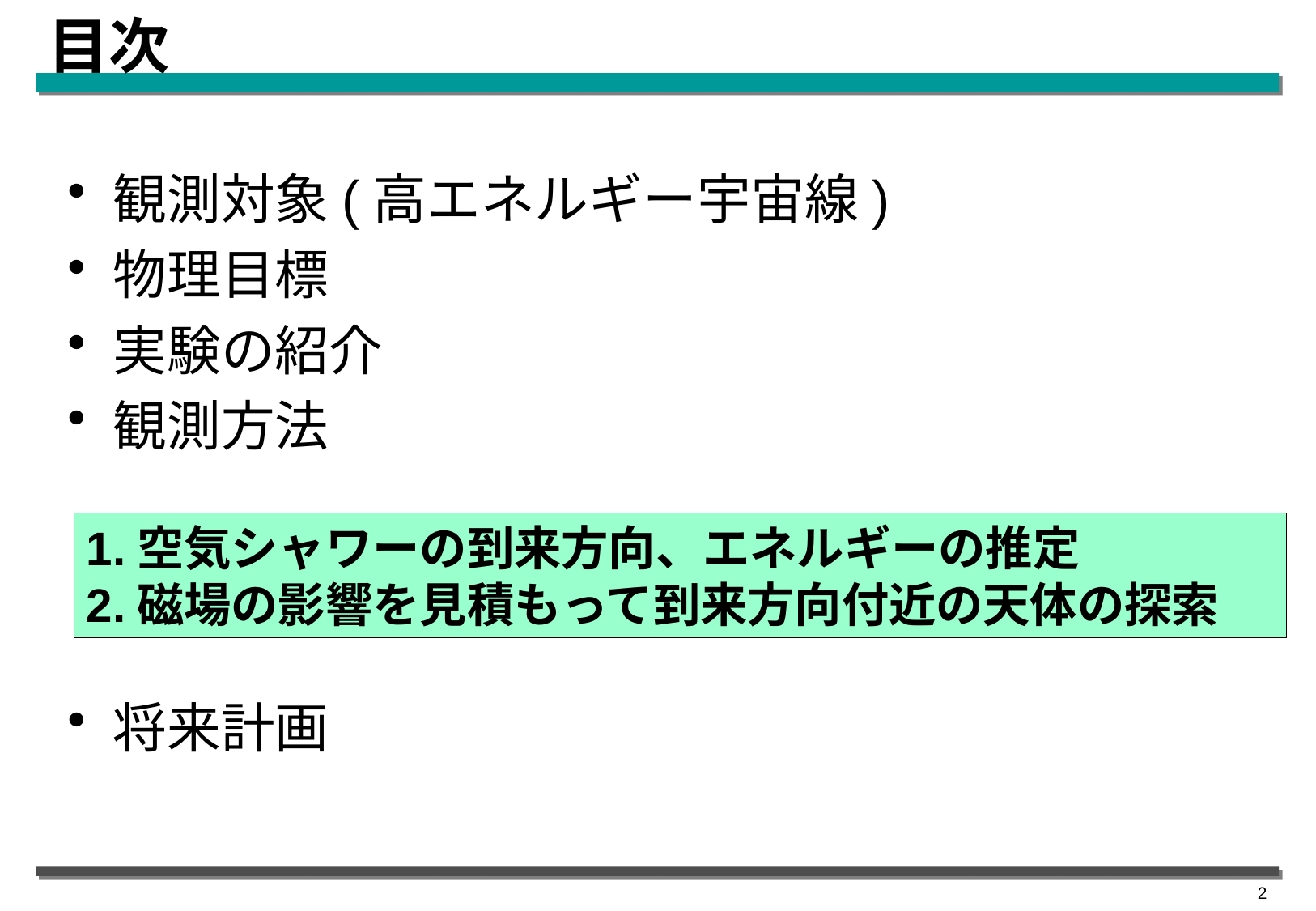

# 目次
観測対象(高エネルギー宇宙線)
物理目標
実験の紹介
観測方法

将来計画

1.空気シャワーの到来方向、エネルギーの推定
2.磁場の影響を見積もって到来方向付近の天体の探索
2